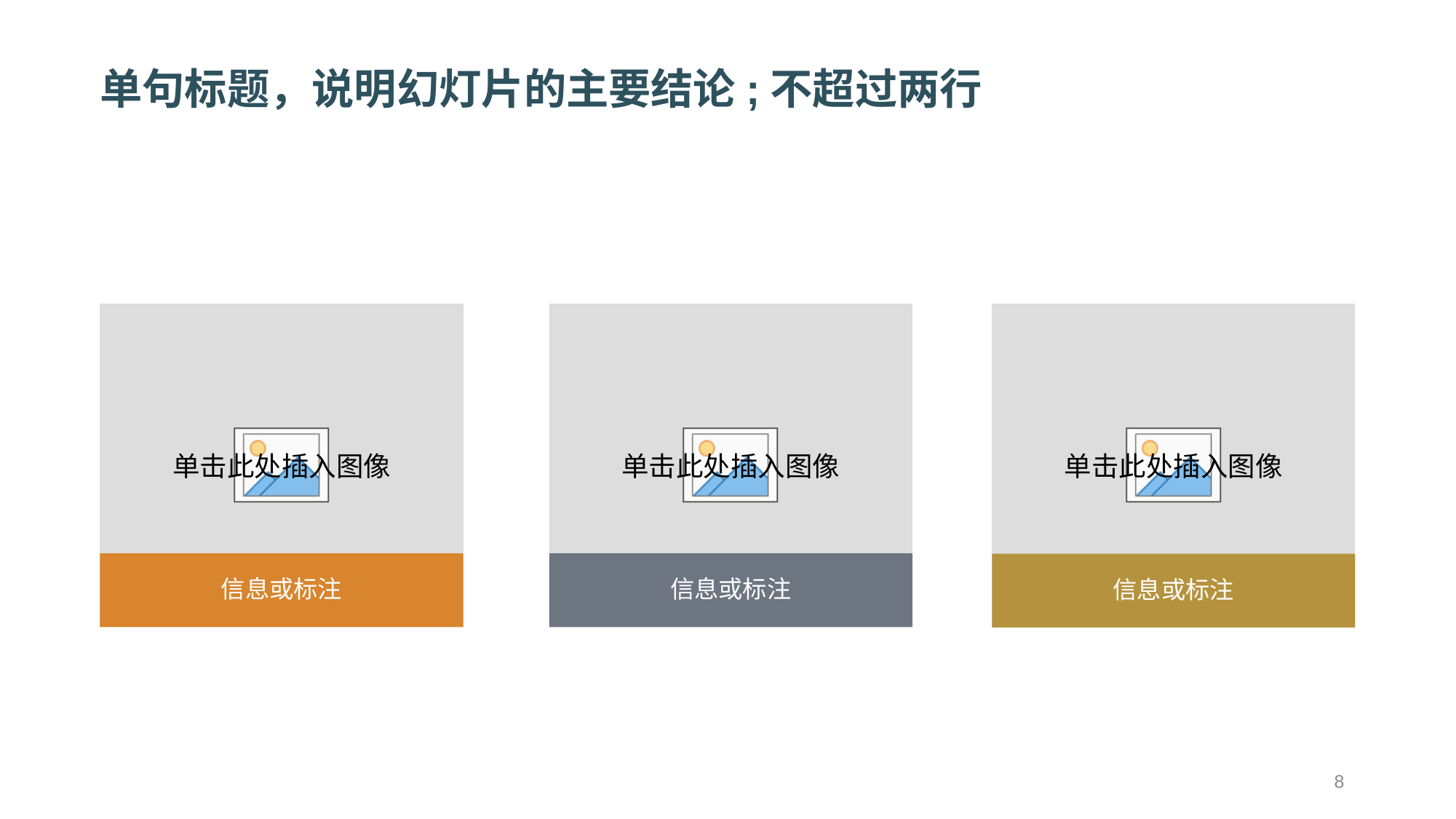

# 单句标题，说明幻灯片的主要结论;不超过两行

信息或标注
信息或标注
信息或标注
8